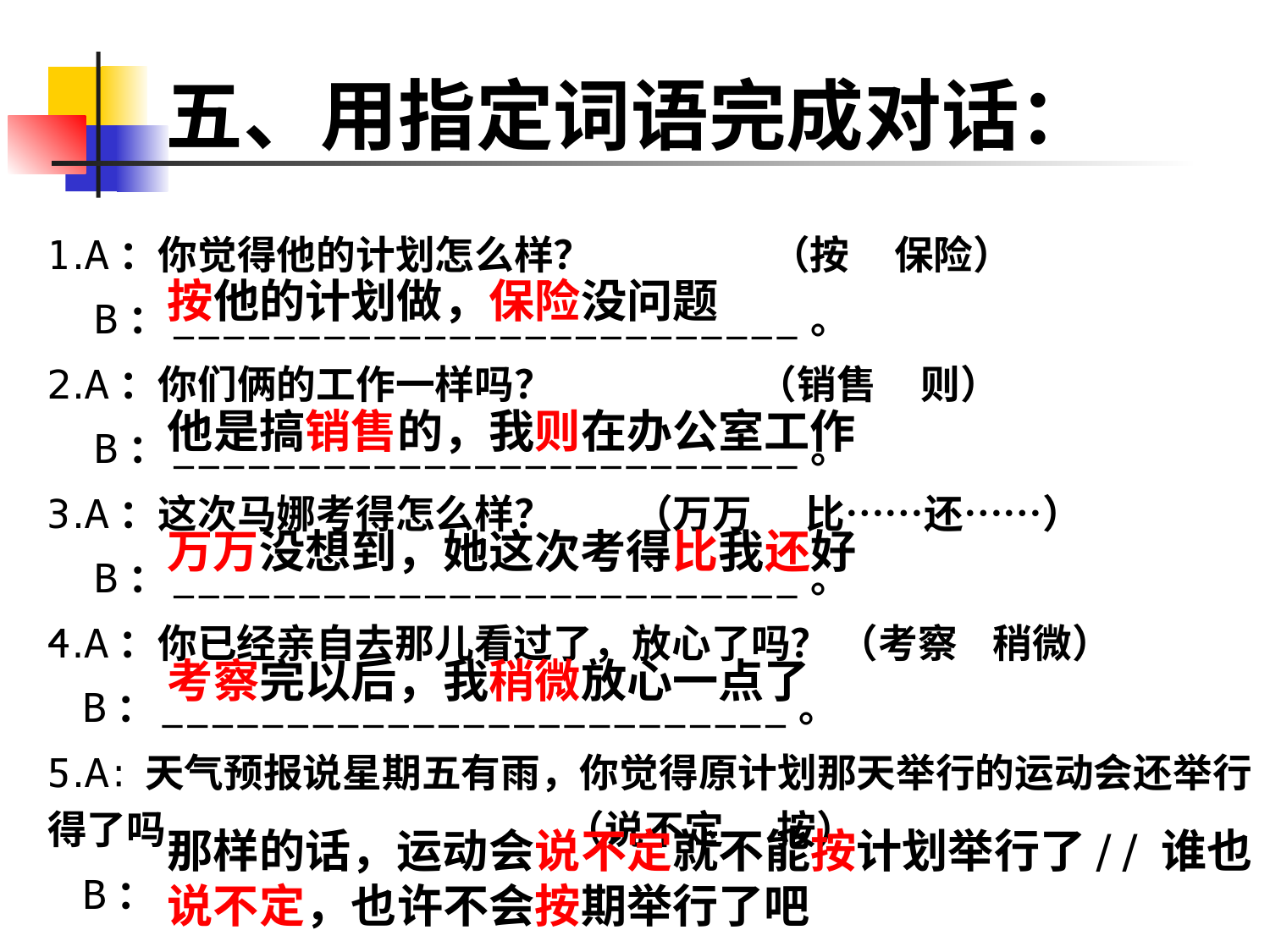

# 五、用指定词语完成对话：
1.A：你觉得他的计划怎么样？                    （按     保险）
    B：_________________________。
2.A：你们俩的工作一样吗？                       （销售     则）
    B：_________________________。
3.A：这次马娜考得怎么样？         （万万      比……还……）
    B：_________________________。
4.A：你已经亲自去那儿看过了，放心了吗？ （考察    稍微）
   B：_________________________。
5.A: 天气预报说星期五有雨，你觉得原计划那天举行的运动会还举行得了吗                                             （说不定      按）
   B：
按他的计划做，保险没问题
他是搞销售的，我则在办公室工作
万万没想到，她这次考得比我还好
考察完以后，我稍微放心一点了
那样的话，运动会说不定就不能按计划举行了//谁也说不定，也许不会按期举行了吧